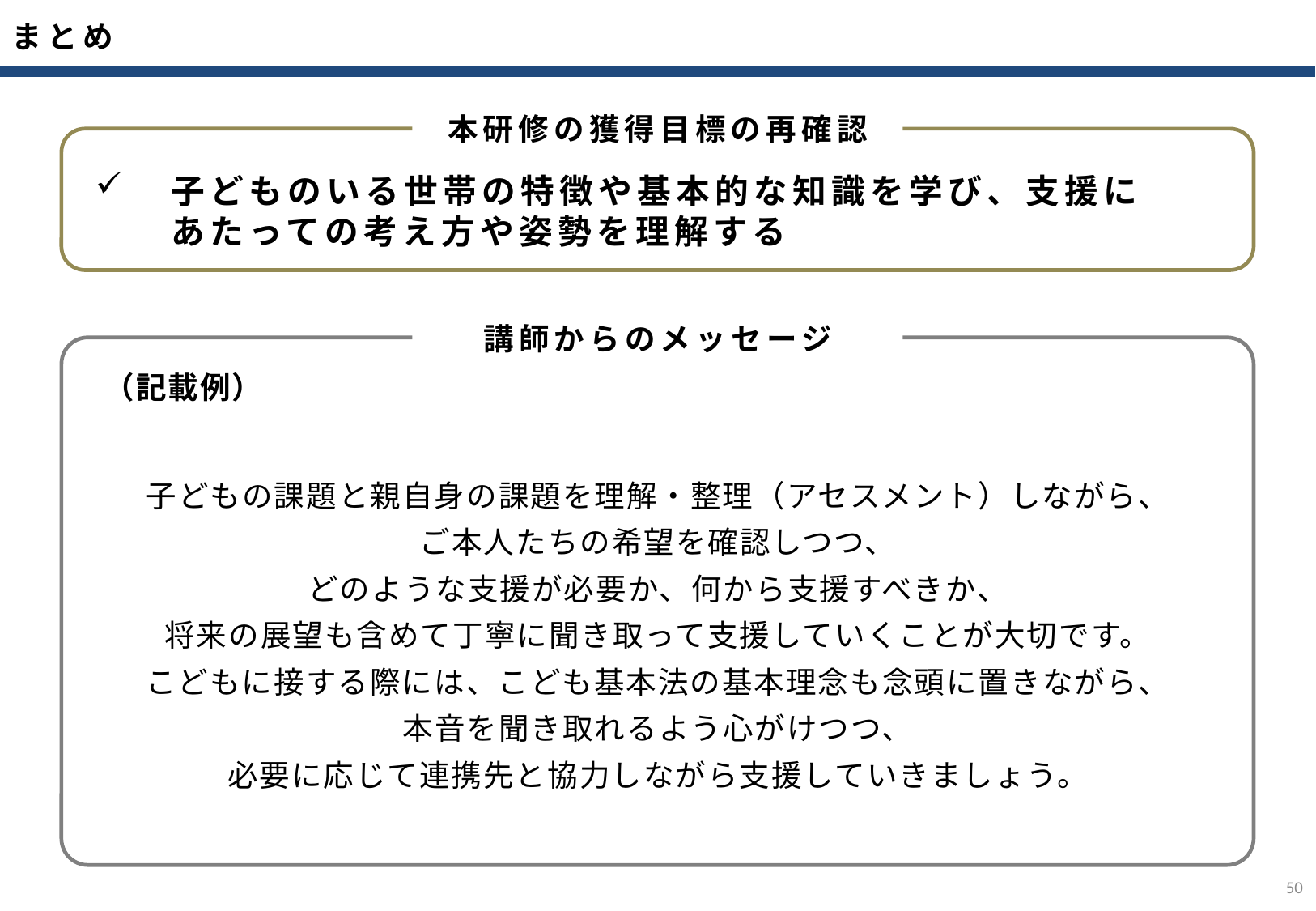

まとめ
本研修の獲得目標の再確認

子どものいる世帯の特徴や基本的な知識を学び、支援に
あたっての考え方や姿勢を理解する
講師からのメッセージ

（記載例）
子どもの課題と親自身の課題を理解・整理（アセスメント）しながら、
ご本人たちの希望を確認しつつ、
どのような支援が必要か、何から支援すべきか、
将来の展望も含めて丁寧に聞き取って支援していくことが大切です。
こどもに接する際には、こども基本法の基本理念も念頭に置きながら、
本音を聞き取れるよう心がけつつ、
必要に応じて連携先と協力しながら支援していきましょう。
50